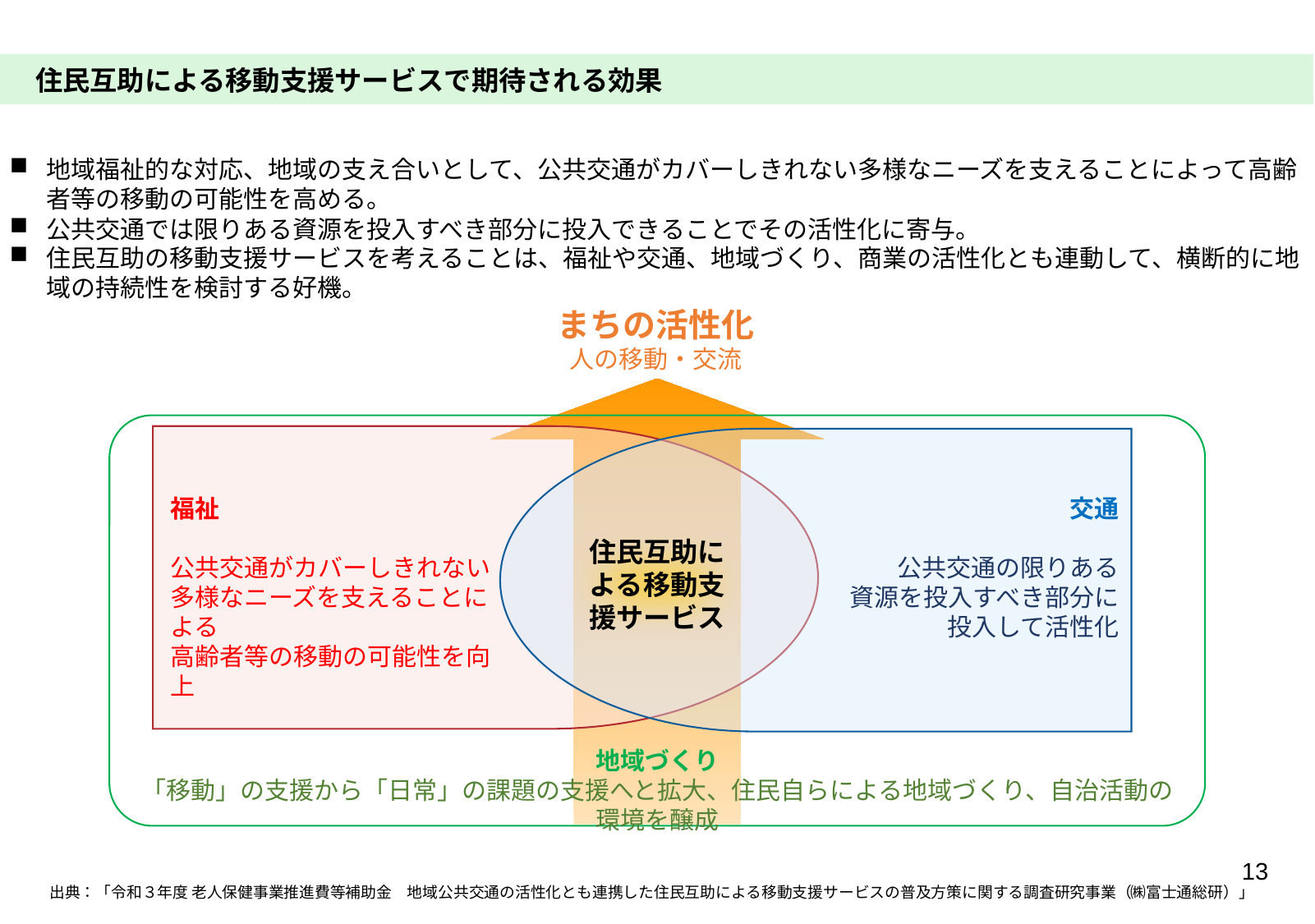

住民互助による移動支援サービスで期待される効果
地域福祉的な対応、地域の支え合いとして、公共交通がカバーしきれない多様なニーズを支えることによって高齢者等の移動の可能性を高める。
公共交通では限りある資源を投入すべき部分に投入できることでその活性化に寄与。
住民互助の移動支援サービスを考えることは、福祉や交通、地域づくり、商業の活性化とも連動して、横断的に地域の持続性を検討する好機。
まちの活性化
人の移動・交流

福祉

公共交通がカバーしきれない
多様なニーズを支えることによる
高齢者等の移動の可能性を向上
交通

公共交通の限りある
資源を投入すべき部分に
投入して活性化
住民互助に
よる移動支援サービス
地域づくり
「移動」の支援から「日常」の課題の支援へと拡大、住民自らによる地域づくり、自治活動の環境を醸成
13
出典：「令和３年度 老人保健事業推進費等補助金　地域公共交通の活性化とも連携した住民互助による移動支援サービスの普及方策に関する調査研究事業（㈱富士通総研）」